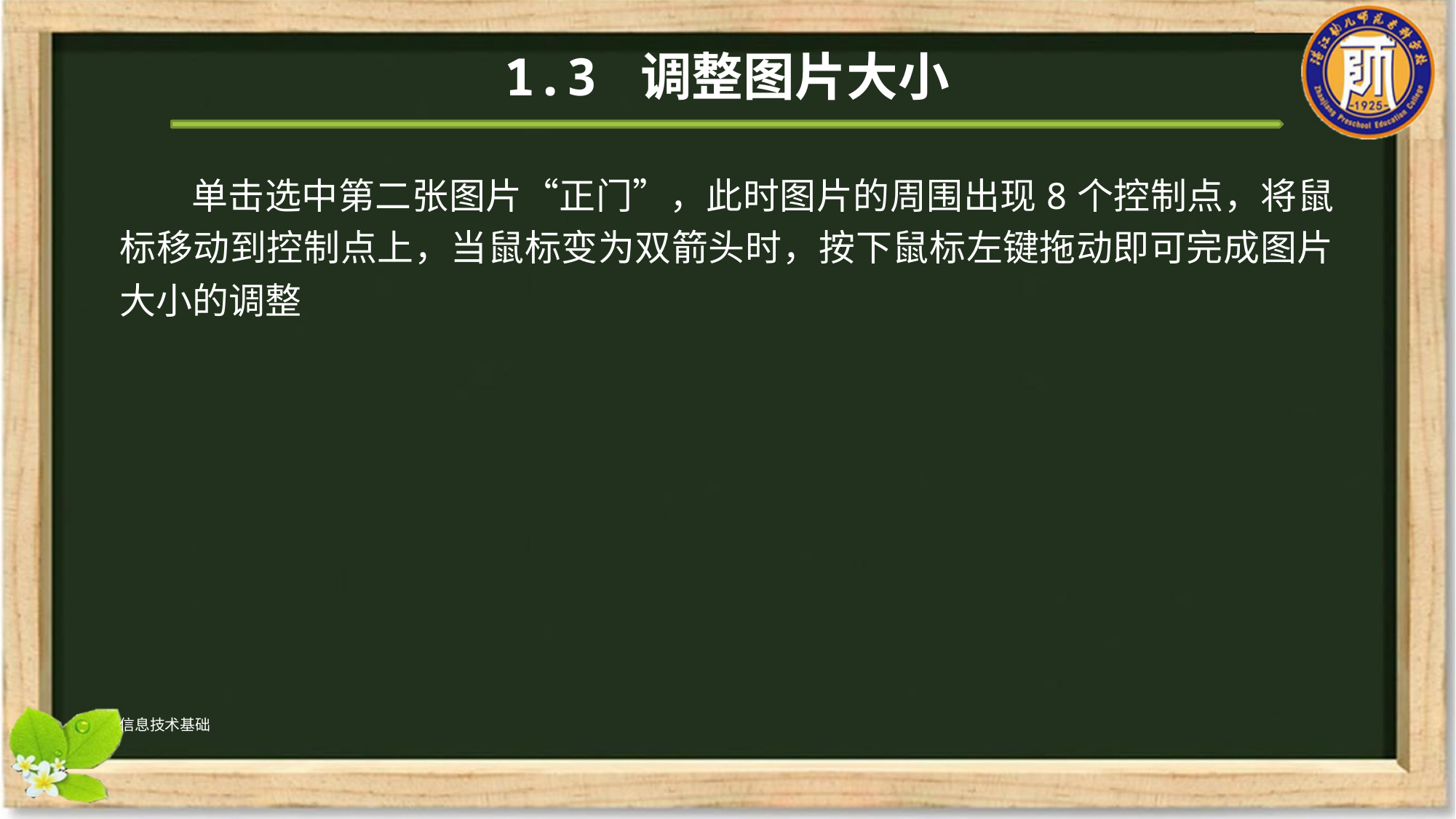

# 1.3 调整图片大小
单击选中第二张图片“正门”，此时图片的周围出现8个控制点，将鼠标移动到控制点上，当鼠标变为双箭头时，按下鼠标左键拖动即可完成图片大小的调整
信息技术基础